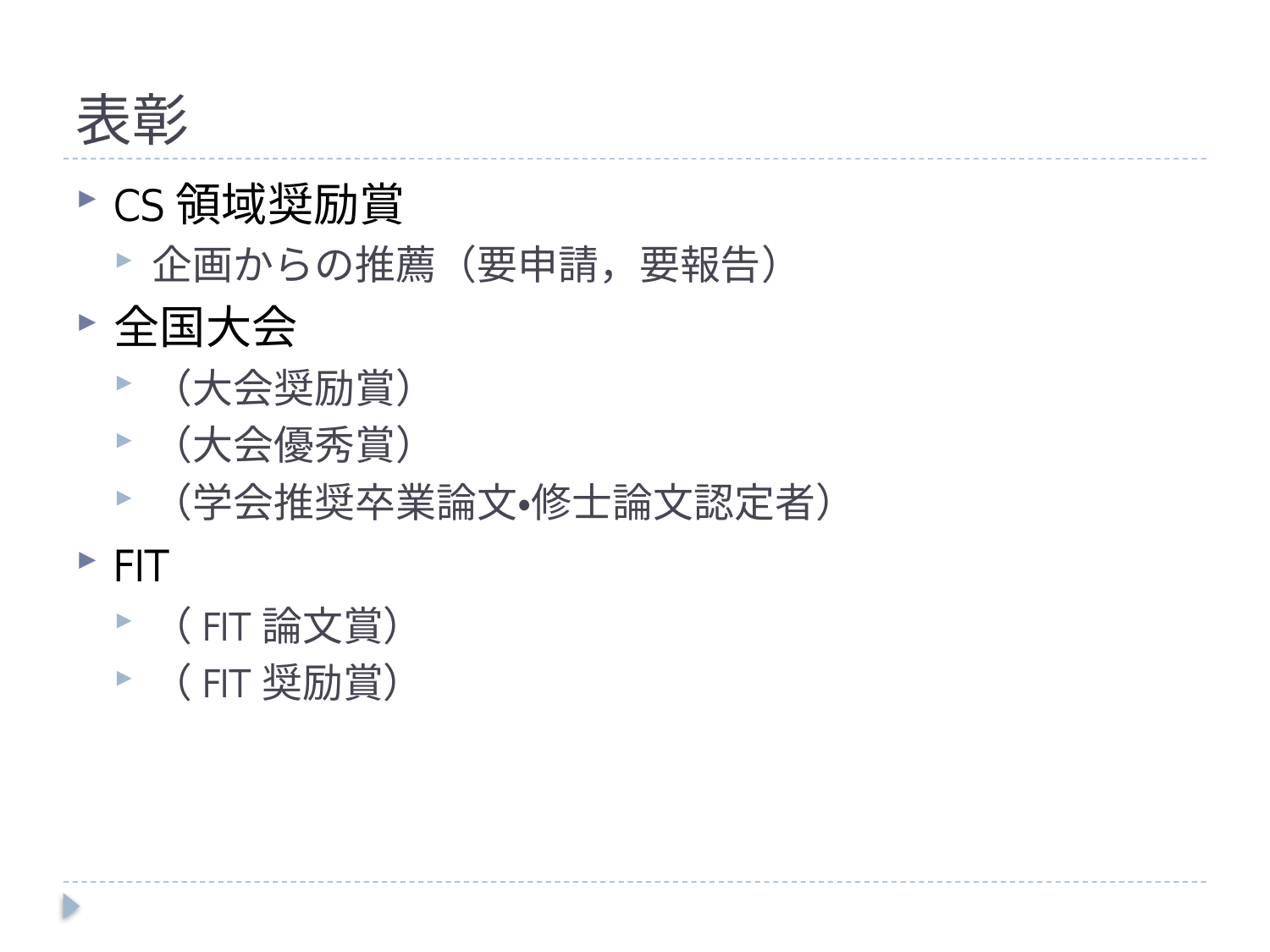

# 表彰
CS領域奨励賞
企画からの推薦（要申請，要報告）
全国大会
（大会奨励賞）
（大会優秀賞）
（学会推奨卒業論文・修士論文認定者）
FIT
（FIT論文賞）
（FIT奨励賞）